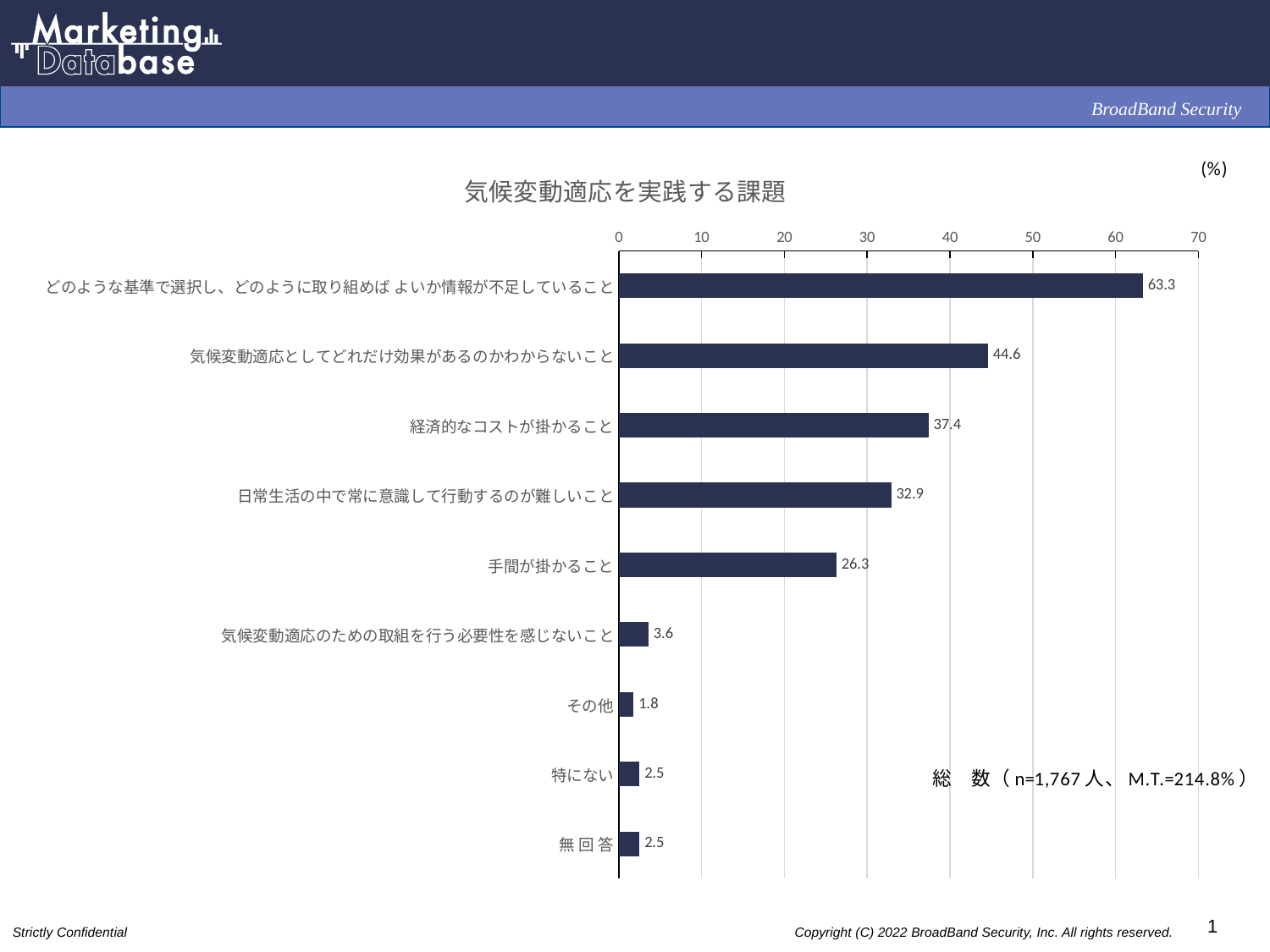

### Chart: 気候変動適応を実践する課題

| Category |  |
|---|---|
| どのような基準で選択し、どのように取り組めば よいか情報が不足していること | 63.3 |
| 気候変動適応としてどれだけ効果があるのかわからないこと | 44.6 |
| 経済的なコストが掛かること | 37.4 |
| 日常生活の中で常に意識して行動するのが難しいこと | 32.9 |
| 手間が掛かること | 26.3 |
| 気候変動適応のための取組を行う必要性を感じないこと | 3.6 |
| その他 | 1.8 |
| 特にない | 2.5 |
| 無 回 答 | 2.5 |